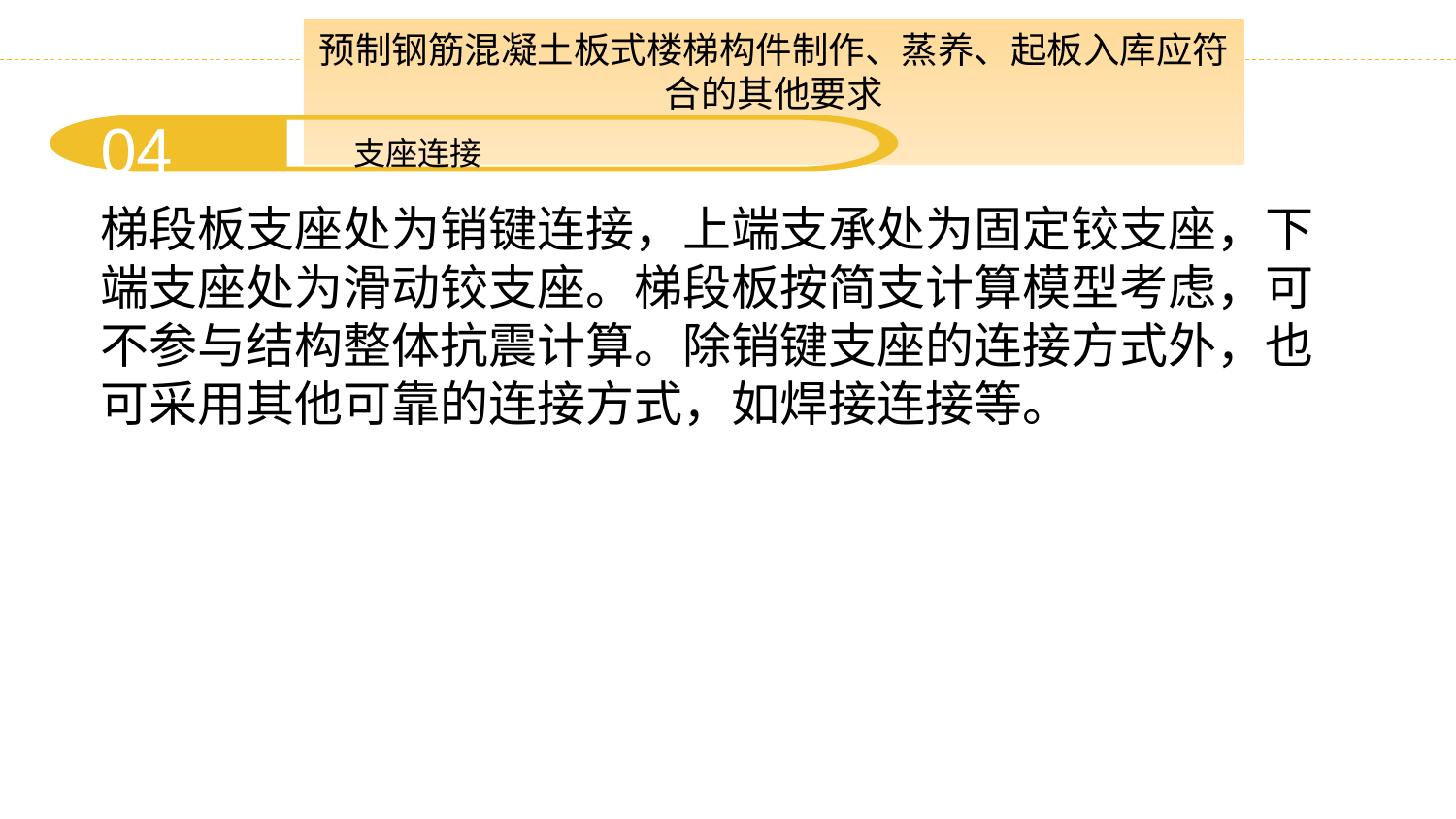

预制钢筋混凝土板式楼梯构件制作、蒸养、起板入库应符合的其他要求

04

支座连接

梯段板支座处为销键连接，上端支承处为固定铰支座，下端支座处为滑动铰支座。梯段板按简支计算模型考虑，可不参与结构整体抗震计算。除销键支座的连接方式外，也可采用其他可靠的连接方式，如焊接连接等。